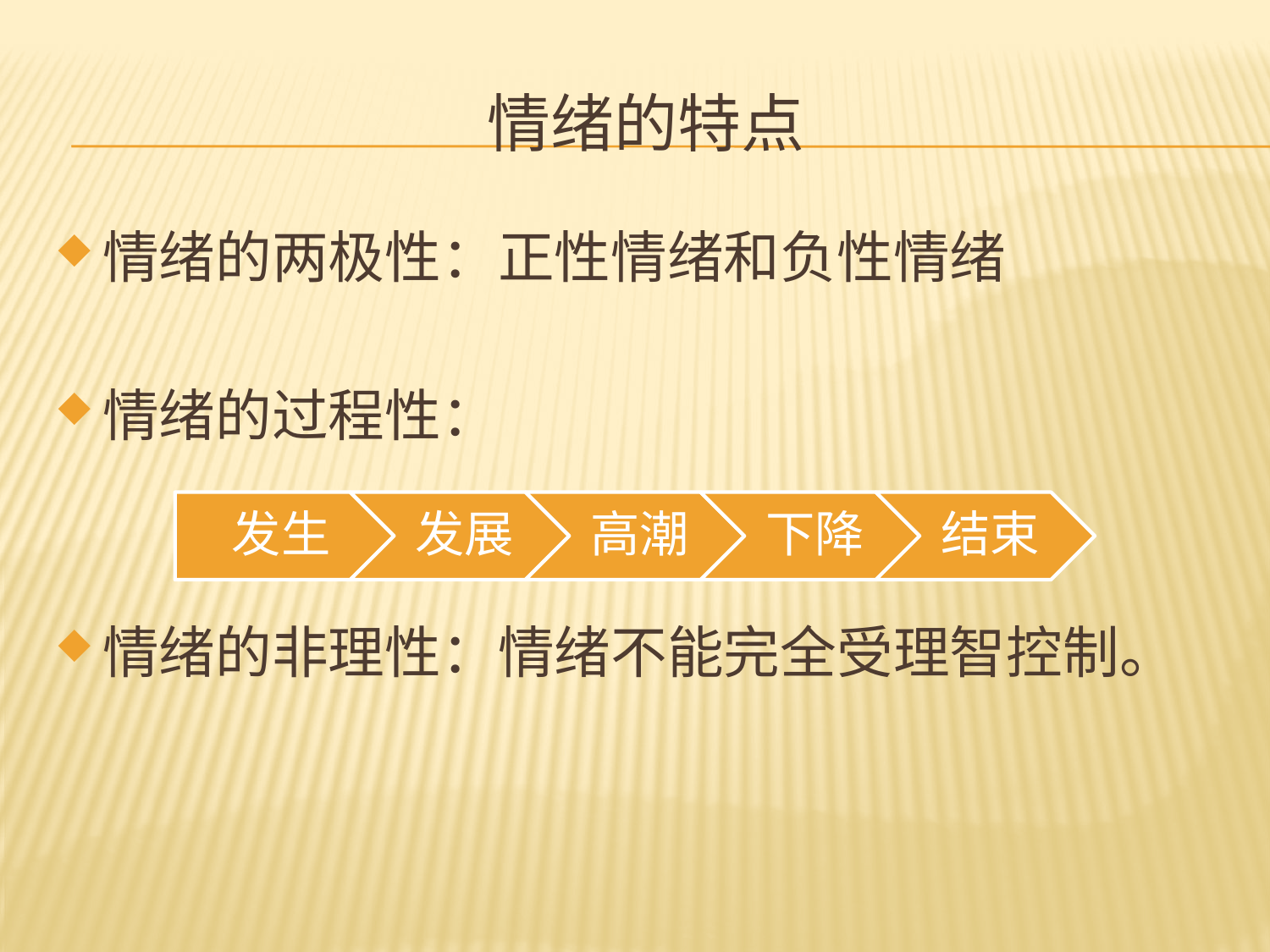

# 情绪的特点
情绪的两极性：正性情绪和负性情绪

情绪的过程性：

情绪的非理性：情绪不能完全受理智控制。
发生
发展
高潮
下降
结束